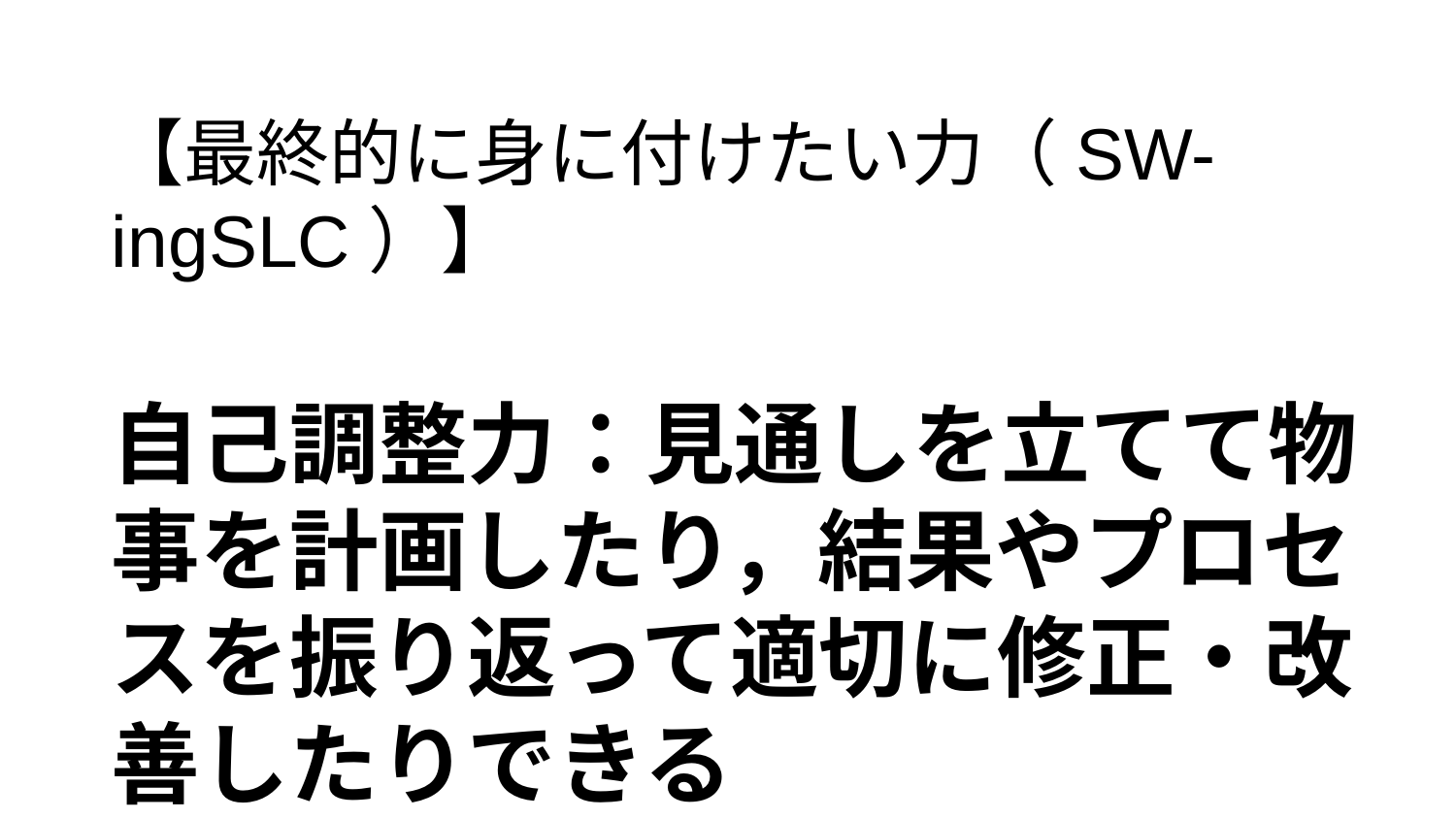

【最終的に身に付けたい力（SW-ingSLC）】

自己調整力：見通しを立てて物事を計画したり，結果やプロセスを振り返って適切に修正・改善したりできる